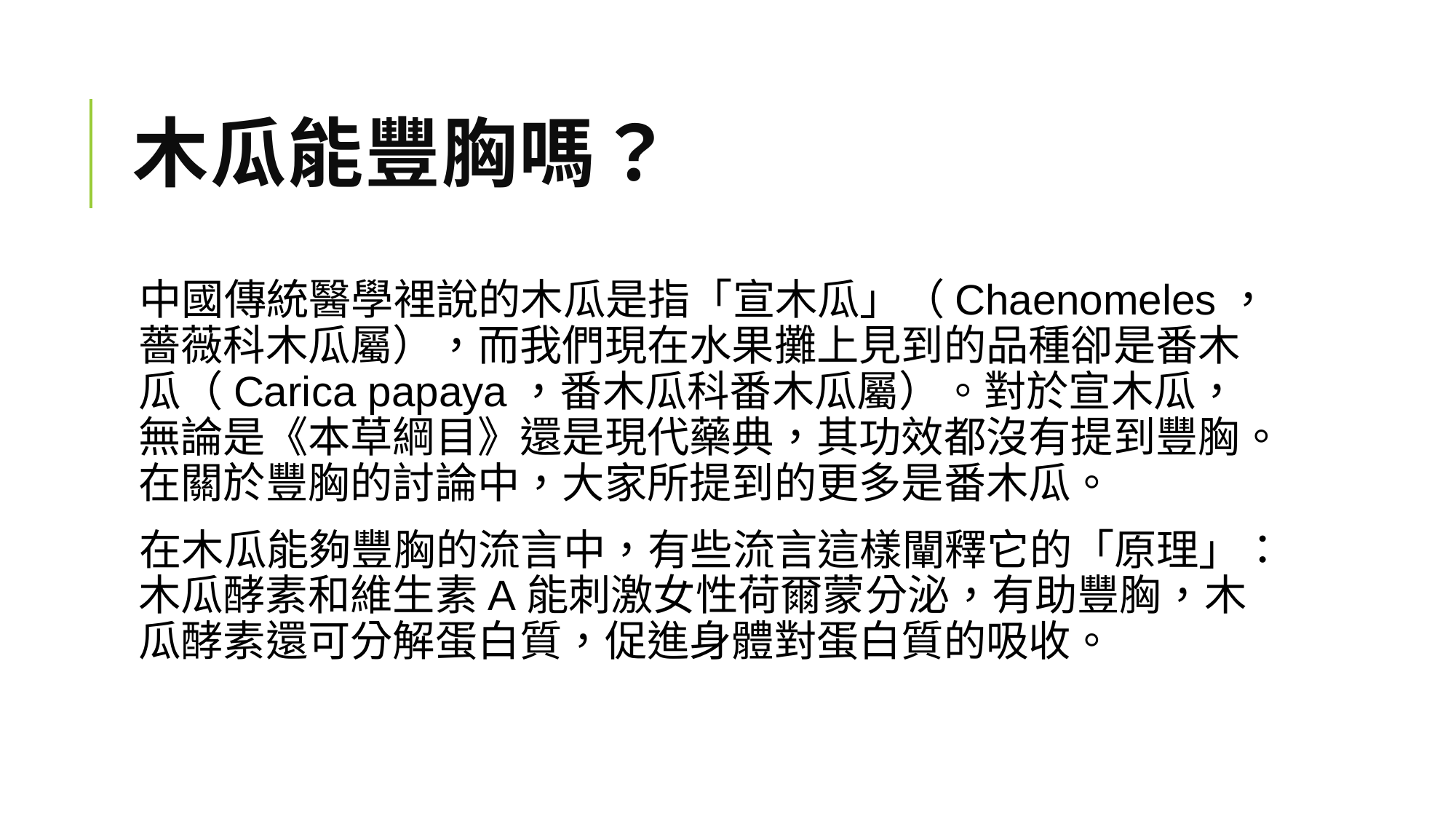

# 木瓜能豐胸嗎？
中國傳統醫學裡說的木瓜是指「宣木瓜」（Chaenomeles，薔薇科木瓜屬），而我們現在水果攤上見到的品種卻是番木瓜（Carica papaya，番木瓜科番木瓜屬）。對於宣木瓜，無論是《本草綱目》還是現代藥典，其功效都沒有提到豐胸。在關於豐胸的討論中，大家所提到的更多是番木瓜。
在木瓜能夠豐胸的流言中，有些流言這樣闡釋它的「原理」：木瓜酵素和維生素A能刺激女性荷爾蒙分泌，有助豐胸，木瓜酵素還可分解蛋白質，促進身體對蛋白質的吸收。